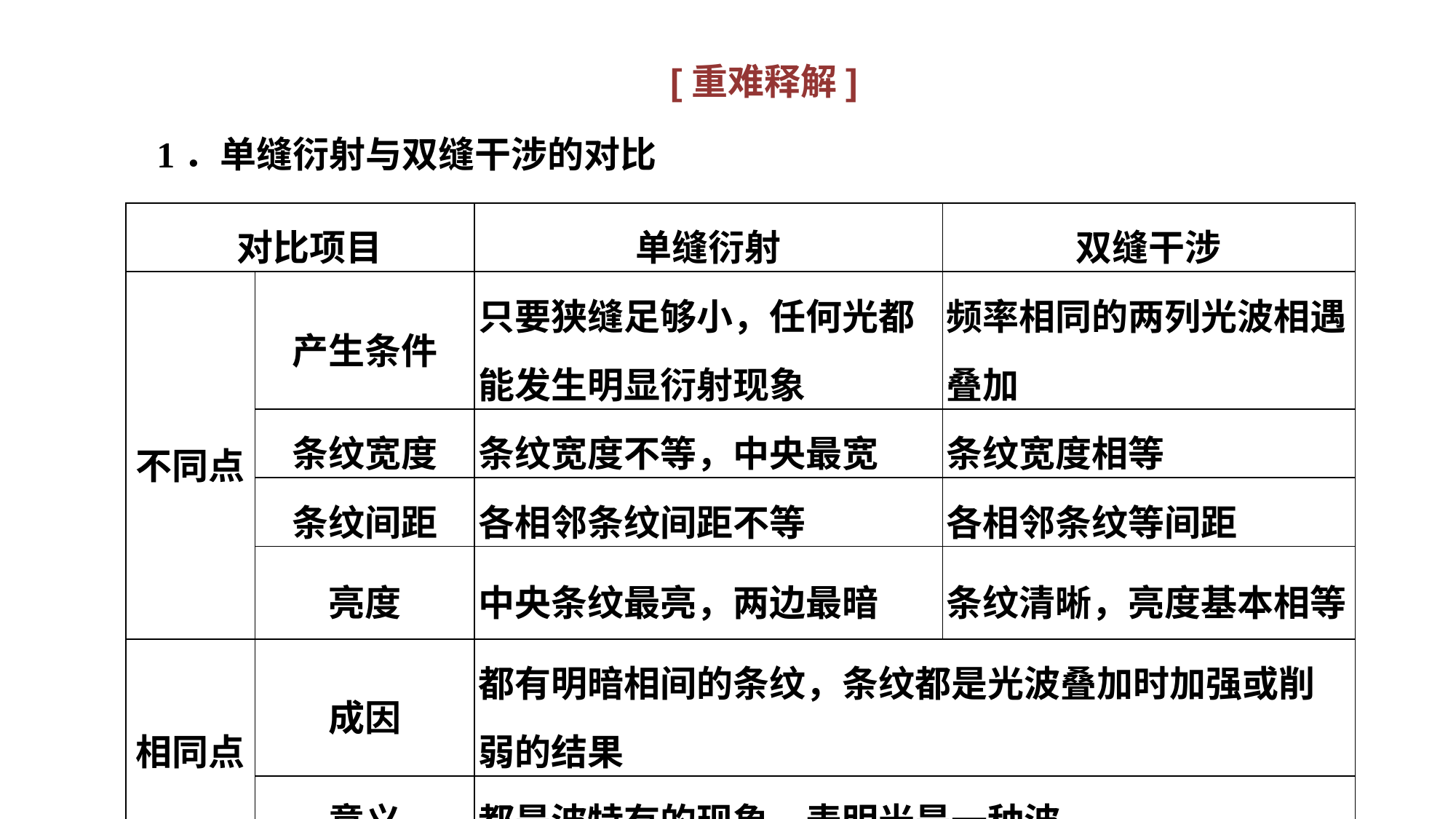

[重难释解]
1．单缝衍射与双缝干涉的对比

| 对比项目 |  | 单缝衍射 | 双缝干涉 |
| --- | --- | --- | --- |
| 不同点 | 产生条件 | 只要狭缝足够小，任何光都能发生明显衍射现象 | 频率相同的两列光波相遇叠加 |
|  | 条纹宽度 | 条纹宽度不等，中央最宽 | 条纹宽度相等 |
|  | 条纹间距 | 各相邻条纹间距不等 | 各相邻条纹等间距 |
|  | 亮度 | 中央条纹最亮，两边最暗 | 条纹清晰，亮度基本相等 |
| 相同点 | 成因 | 都有明暗相间的条纹，条纹都是光波叠加时加强或削弱的结果 |  |
|  | 意义 | 都是波特有的现象，表明光是一种波 |  |